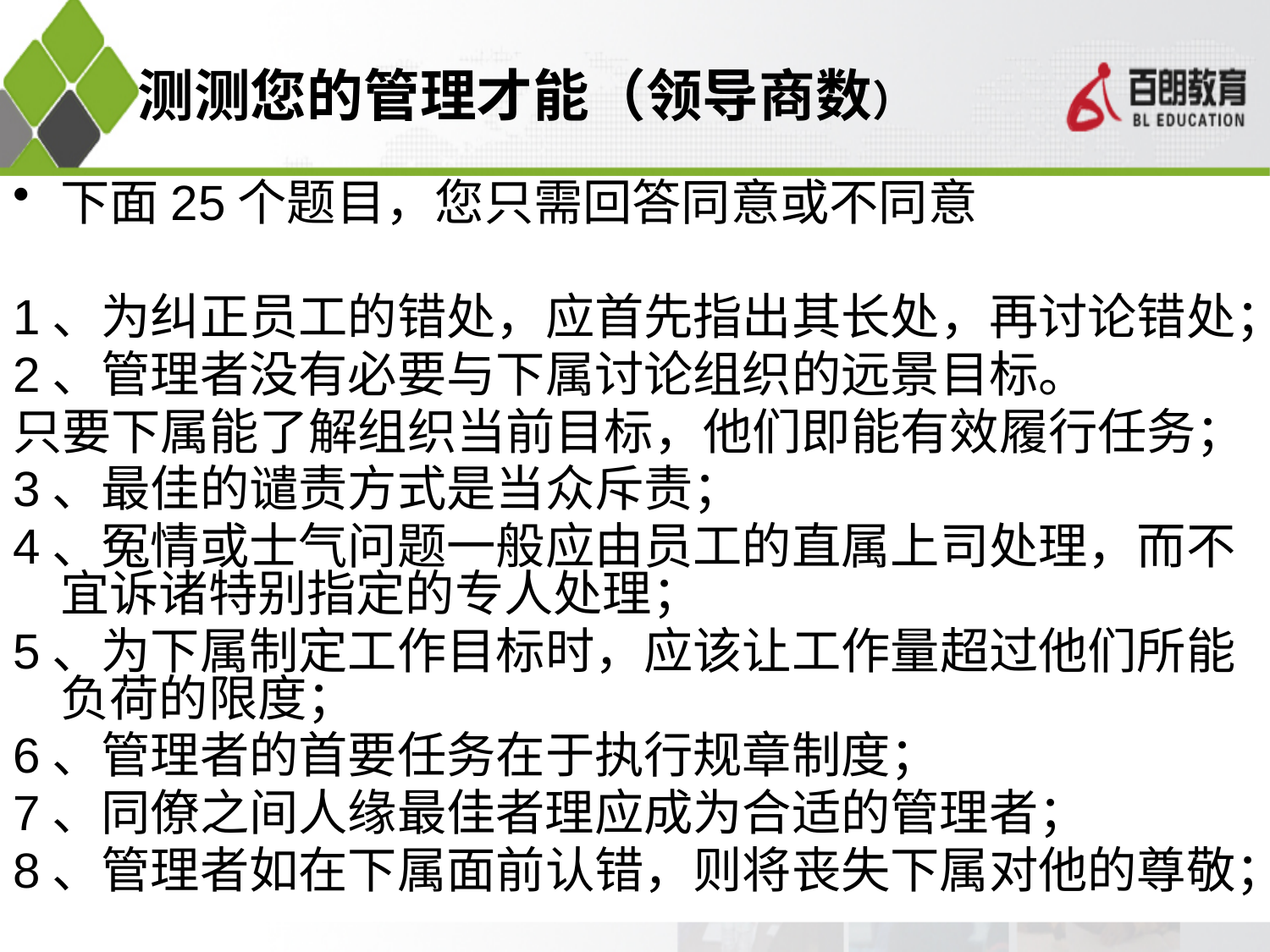

# 测测您的管理才能（领导商数）
下面25个题目，您只需回答同意或不同意

1、为纠正员工的错处，应首先指出其长处，再讨论错处；
2、管理者没有必要与下属讨论组织的远景目标。
只要下属能了解组织当前目标，他们即能有效履行任务；
3、最佳的谴责方式是当众斥责；
4、冤情或士气问题一般应由员工的直属上司处理，而不宜诉诸特别指定的专人处理；
5、为下属制定工作目标时，应该让工作量超过他们所能负荷的限度；
6、管理者的首要任务在于执行规章制度；
7、同僚之间人缘最佳者理应成为合适的管理者；
8、管理者如在下属面前认错，则将丧失下属对他的尊敬；